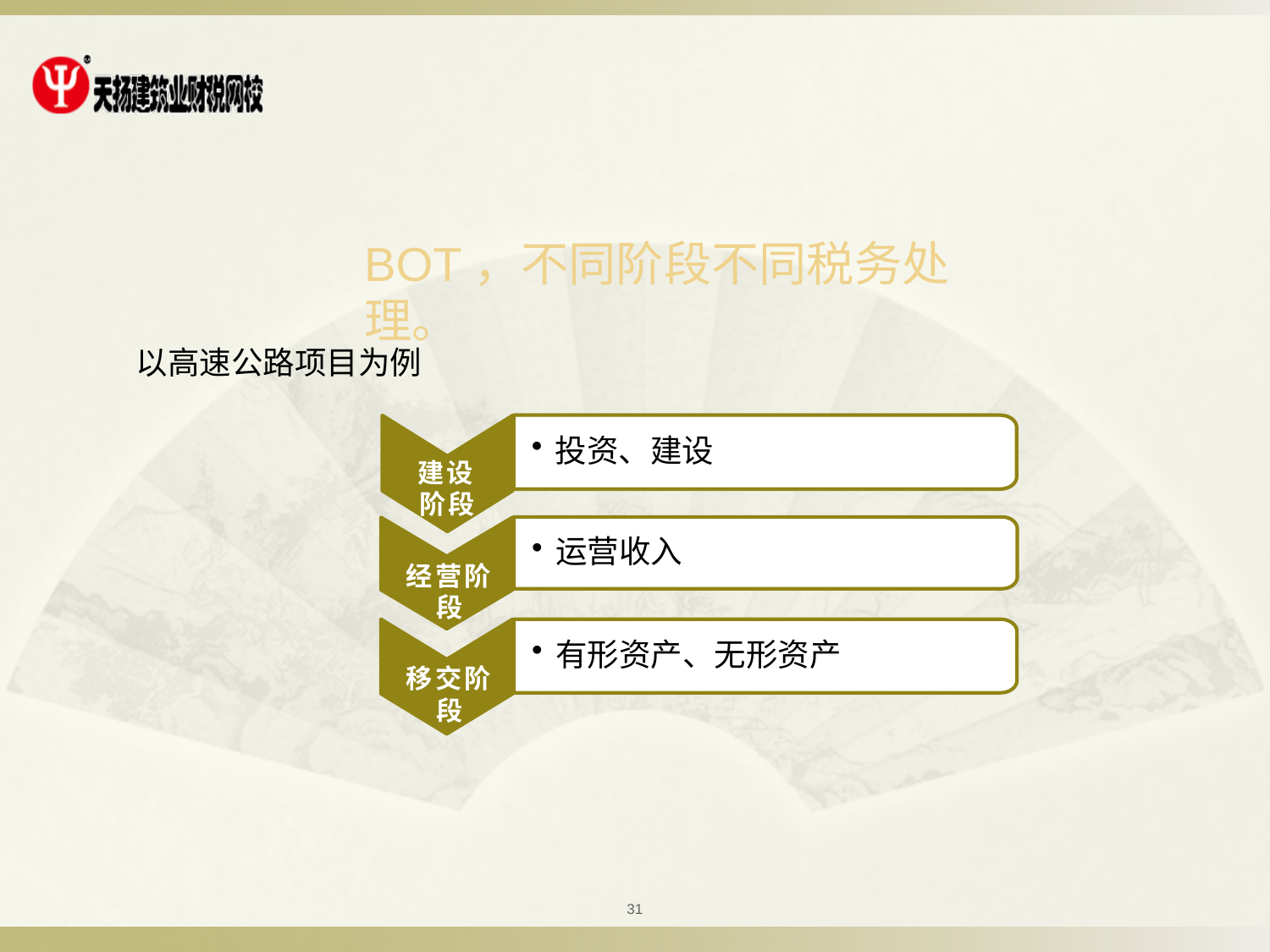

BOT，不同阶段不同税务处理。
以高速公路项目为例

投资、建设

建设阶段

运营收入

经营阶段

有形资产、无形资产

移交阶段

31